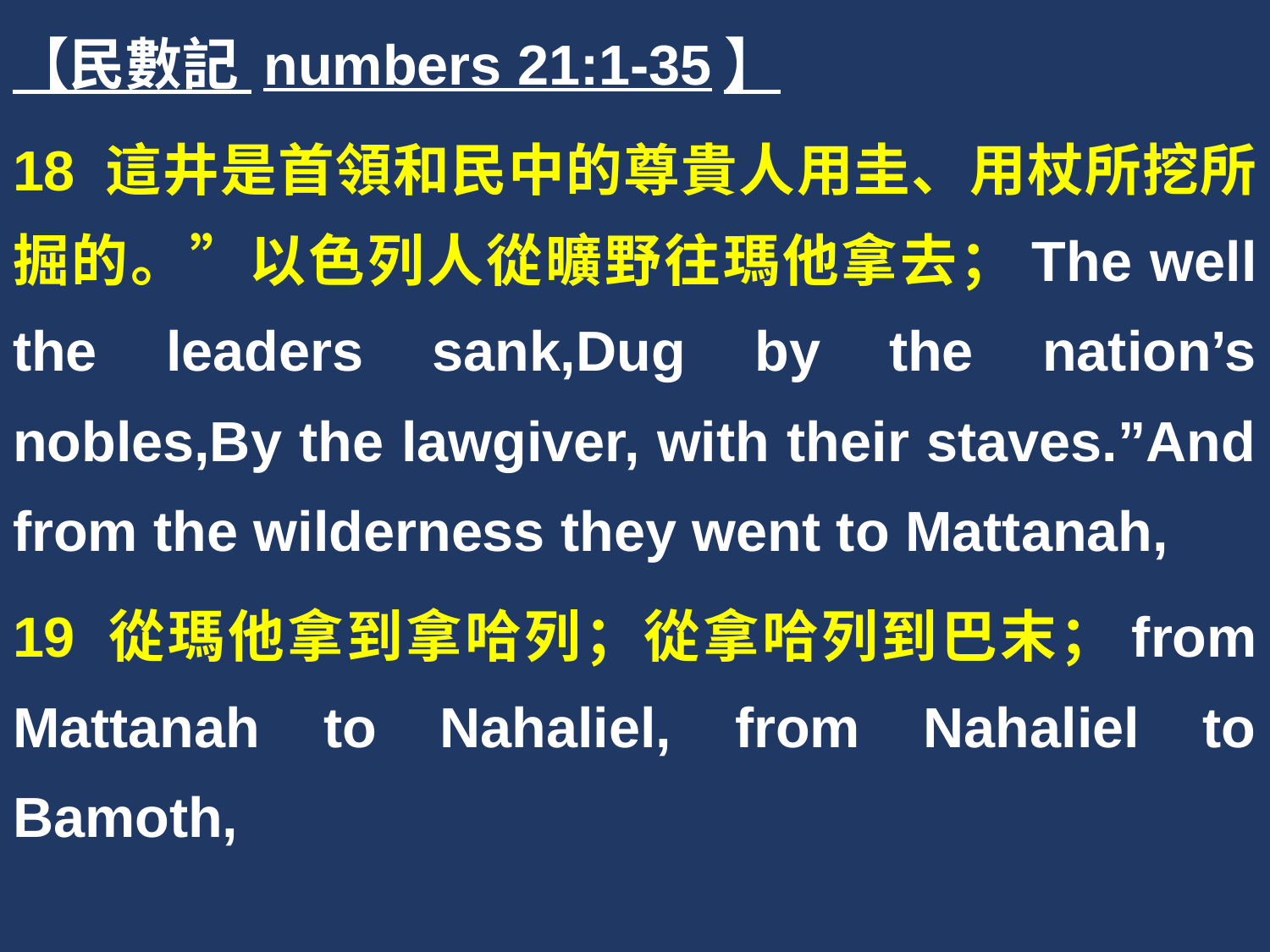

【民數記 numbers 21:1-35】
18 這井是首領和民中的尊貴人用圭、用杖所挖所掘的。”以色列人從曠野往瑪他拿去；The well the leaders sank,Dug by the nation’s nobles,By the lawgiver, with their staves.”And from the wilderness they went to Mattanah,
19 從瑪他拿到拿哈列；從拿哈列到巴末；from Mattanah to Nahaliel, from Nahaliel to Bamoth,